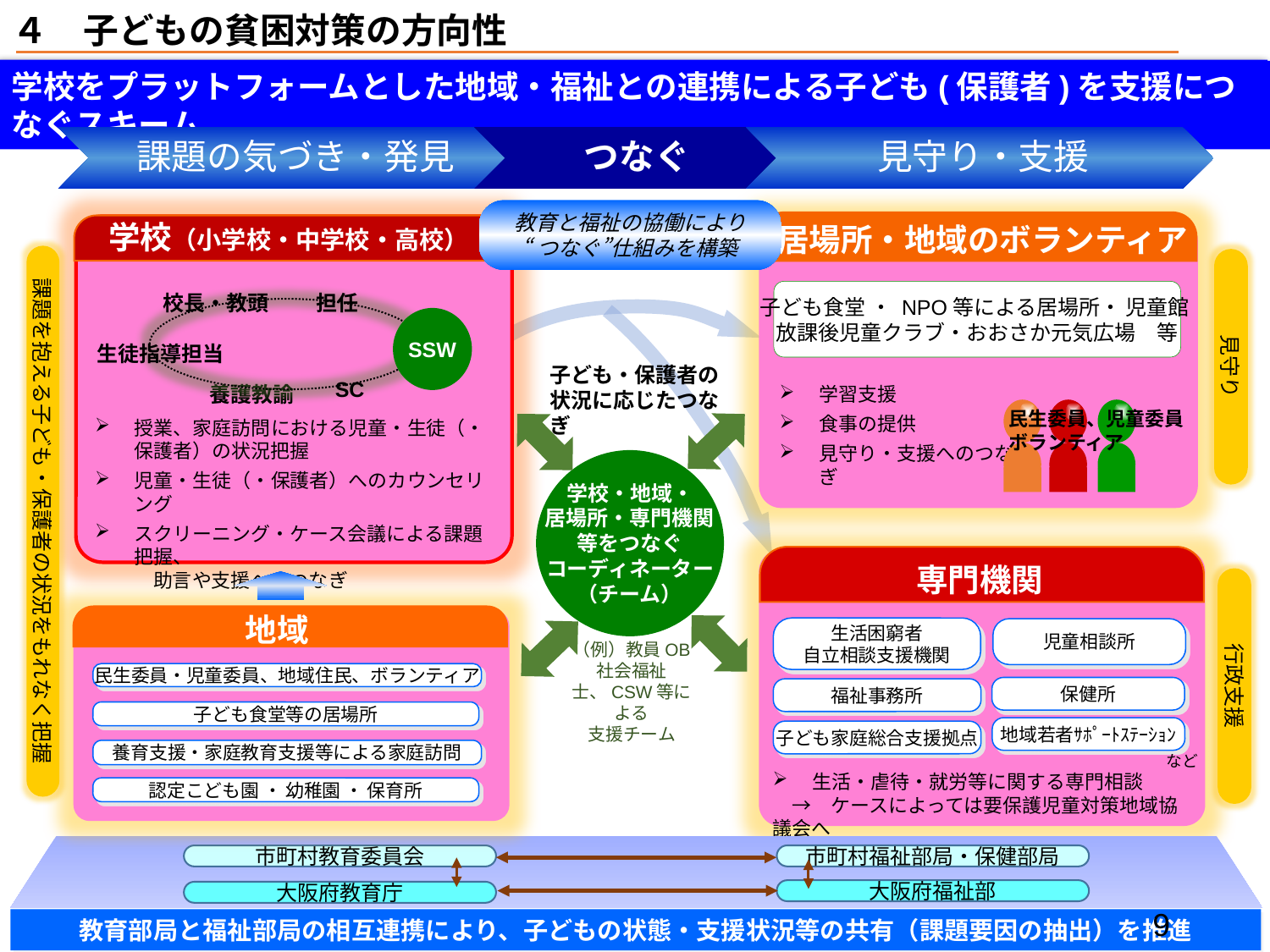

４　子どもの貧困対策の方向性

学校をプラットフォームとした地域・福祉との連携による子ども(保護者)を支援につなぐスキーム
課題の気づき・発見
つなぐ
見守り・支援
教育と福祉の協働により
“つなぐ”仕組みを構築
学校（小学校・中学校・高校）

養護教諭
授業、家庭訪問における児童・生徒（・保護者）の状況把握

児童・生徒（・保護者）へのカウンセリング

スクリーニング・ケース会議による課題把握、
　　　助言や支援へのつなぎ

居場所・地域のボランティア

子ども食堂 ・ NPO等による居場所・ 児童館
放課後児童クラブ・おおさか元気広場　等
学習支援

食事の提供

見守り・支援へのつなぎ

民生委員、児童委員
ボランティア

課題を抱える子ども・保護者の状況をもれなく把握
見守り
校長・教頭
担任

SSW
生徒指導担当
SC

子ども・保護者の
状況に応じたつなぎ

学校・地域・
居場所・専門機関
等をつなぐ
コーディネーター
（チーム）

専門機関
生活困窮者
自立相談支援機関
児童相談所
保健所
福祉事務所
地域若者ｻﾎﾟｰﾄｽﾃｰｼｮﾝ
子ども家庭総合支援拠点
など
生活・虐待・就労等に関する専門相談
　→　ケースによっては要保護児童対策地域協議会へ
行政支援
地域

民生委員・児童委員、地域住民、ボランティア
子ども食堂等の居場所
養育支援・家庭教育支援等による家庭訪問
認定こども園 ・ 幼稚園 ・ 保育所

（例）教員OB
社会福祉士、CSW等による
支援チーム

市町村福祉部局・保健部局
大阪府福祉部
市町村教育委員会
大阪府教育庁
9
教育部局と福祉部局の相互連携により、子どもの状態・支援状況等の共有（課題要因の抽出）を推進